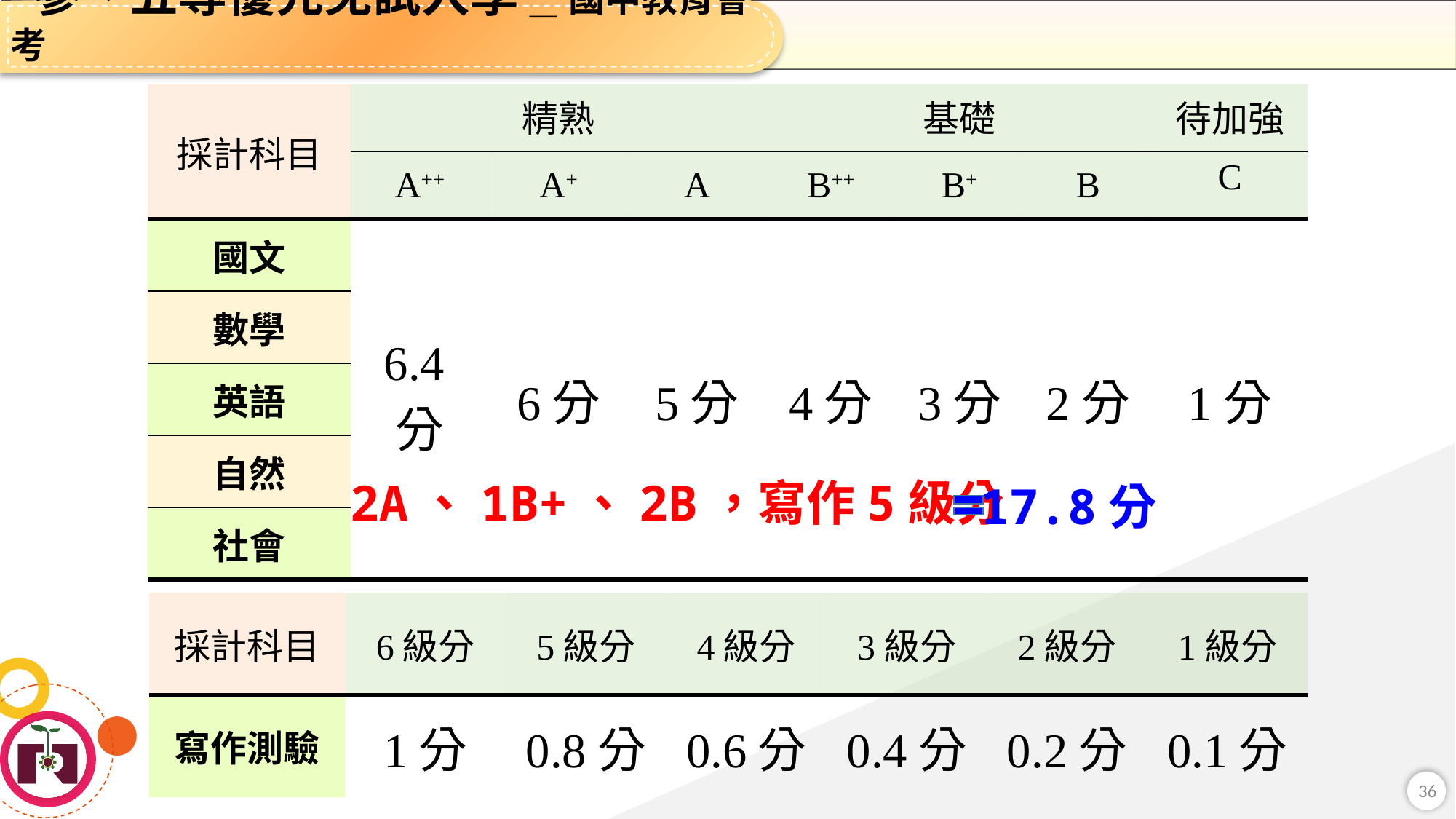

參、五專優先免試入學_國中教育會考

| 採計科目 | 精熟 |  |  | 基礎 |  |  | 待加強 |
| --- | --- | --- | --- | --- | --- | --- | --- |
|  | A++ | A+ | A | B++ | B+ | B | C |
| 國文 | 6.4分 | 6分 | 5分 | 4分 | 3分 | 2分 | 1分 |
| 數學 |  |  |  |  |  |  |  |
| 英語 |  |  |  |  |  |  |  |
| 自然 |  |  |  |  |  |  |  |
| 社會 |  |  |  |  |  |  |  |
2A、1B+、2B，寫作5級分
17.8分

| 採計科目 | 6級分 | 5級分 | 4級分 | 3級分 | 2級分 | 1級分 |
| --- | --- | --- | --- | --- | --- | --- |
| 寫作測驗 | 1分 | 0.8分 | 0.6分 | 0.4分 | 0.2分 | 0.1分 |